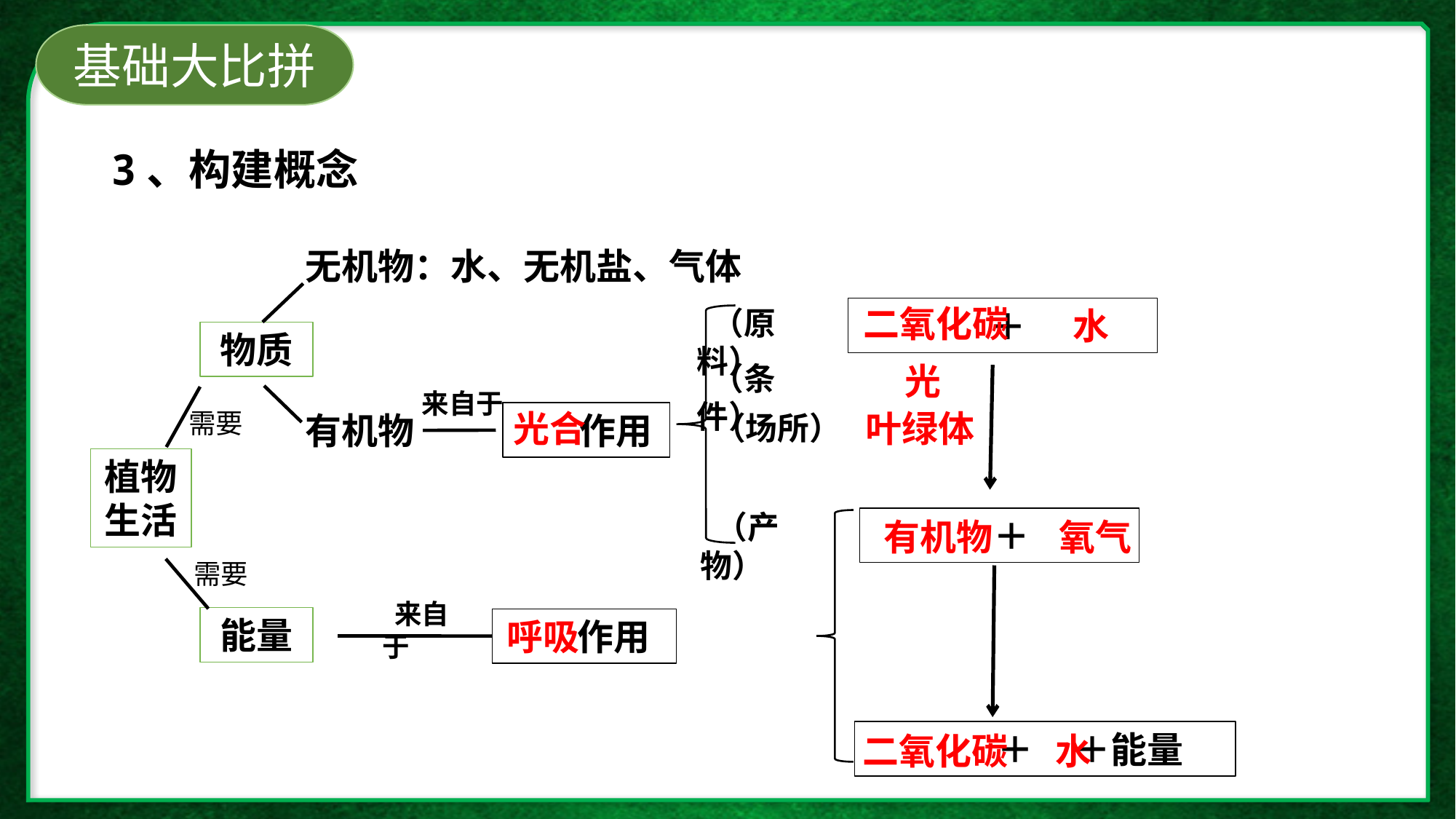

基础大比拼
# 3、构建概念
无机物：水、无机盐、气体
二氧化碳
水
 （原料）
               ＋

物质
 （条件）
光
 来自于
光合
叶绿体
需要
有机物
       作用
 （场所）
植物生活
 （产物）
              ＋
氧气
有机物

需要
 来自于
能量
        作用
呼吸
               ＋     ＋能量
 二氧化碳
水